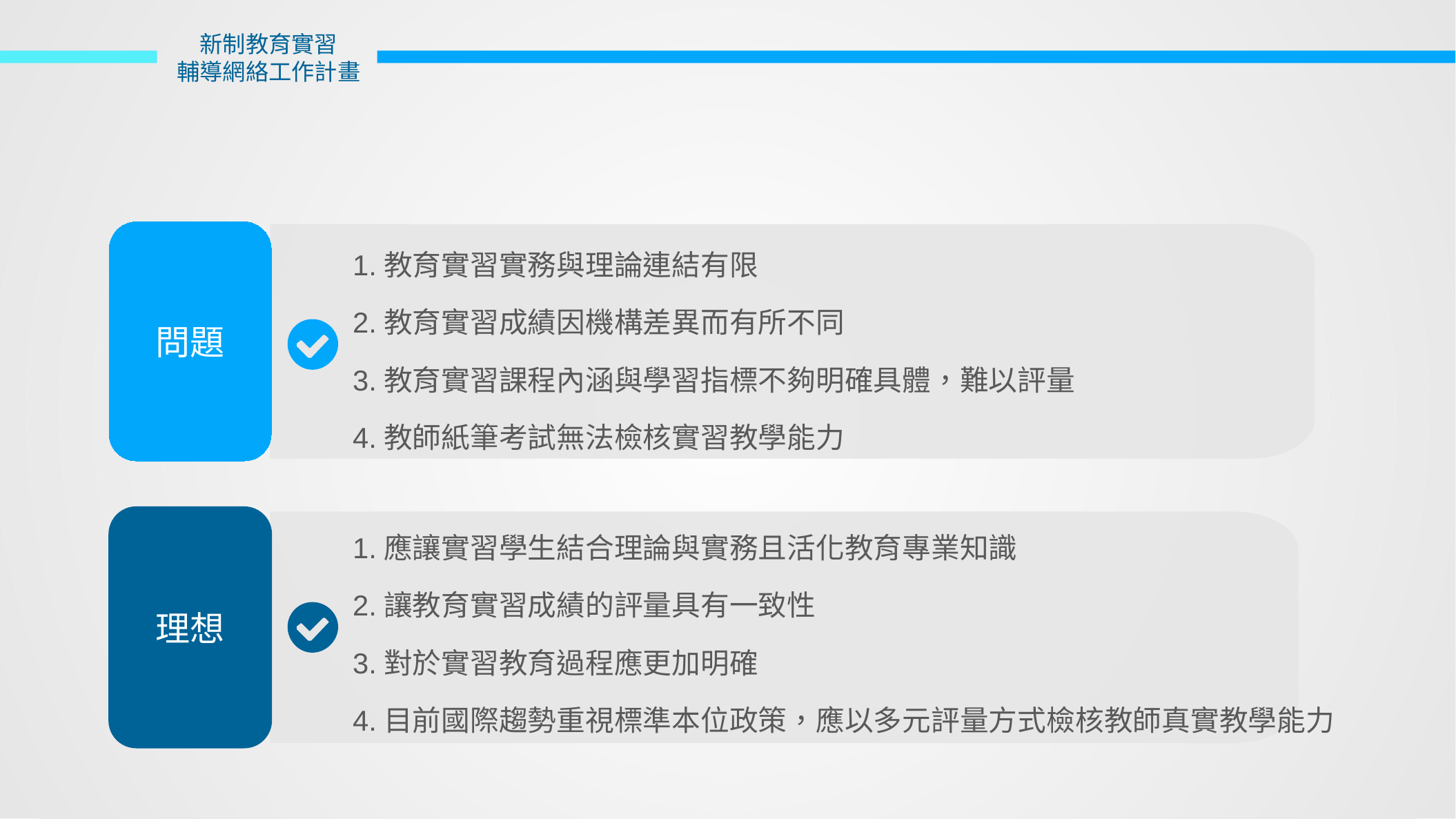

新制教育實習
輔導網絡工作計畫

問題

1.教育實習實務與理論連結有限
2.教育實習成績因機構差異而有所不同
3.教育實習課程內涵與學習指標不夠明確具體，難以評量
4.教師紙筆考試無法檢核實習教學能力

理想

1.應讓實習學生結合理論與實務且活化教育專業知識
2.讓教育實習成績的評量具有一致性
3.對於實習教育過程應更加明確
4.目前國際趨勢重視標準本位政策，應以多元評量方式檢核教師真實教學能力